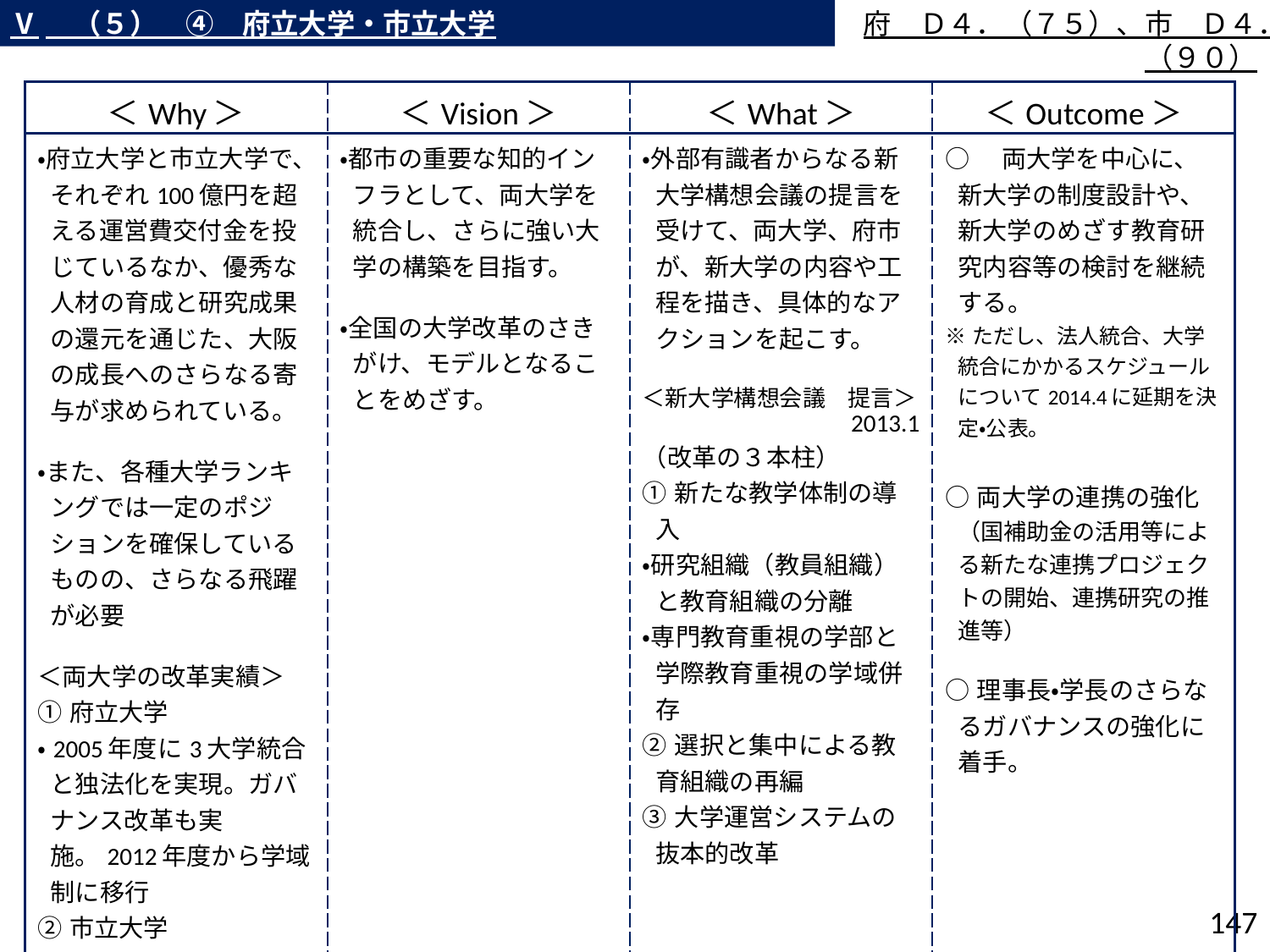

Ⅴ　（５）　④　府立大学・市立大学
府　Ｄ４．（７５）、市　Ｄ４．（９０）
| ＜Why＞ | ＜Vision＞ | ＜What＞ | ＜Outcome＞ |
| --- | --- | --- | --- |
| ・府立大学と市立大学で、それぞれ100億円を超える運営費交付金を投じているなか、優秀な人材の育成と研究成果の還元を通じた、大阪の成長へのさらなる寄与が求められている。 ・また、各種大学ランキングでは一定のポジションを確保しているものの、さらなる飛躍が必要 ＜両大学の改革実績＞ ①府立大学 ・2005年度に3大学統合と独法化を実現。ガバナンス改革も実施。2012年度から学域制に移行 ②市立大学 ・2006年度に独法化を実現し、ガバナンス強化や学生サービス向上の実現 | ・都市の重要な知的インフラとして、両大学を統合し、さらに強い大学の構築を目指す。 ・全国の大学改革のさきがけ、モデルとなることをめざす。 | ・外部有識者からなる新大学構想会議の提言を受けて、両大学、府市が、新大学の内容や工程を描き、具体的なアクションを起こす。 ＜新大学構想会議　提言＞ 2013.1 （改革の３本柱） ①新たな教学体制の導入 ・研究組織（教員組織）と教育組織の分離 ・専門教育重視の学部と学際教育重視の学域併存 ②選択と集中による教育組織の再編 ③大学運営システムの抜本的改革 | ○　両大学を中心に、新大学の制度設計や、新大学のめざす教育研究内容等の検討を継続する。 ※ただし、法人統合、大学統合にかかるスケジュールについて2014.4に延期を決定・公表。 　　　　 ○両大学の連携の強化（国補助金の活用等による新たな連携プロジェクトの開始、連携研究の推進等） ○理事長・学長のさらなるガバナンスの強化に着手。 |
147